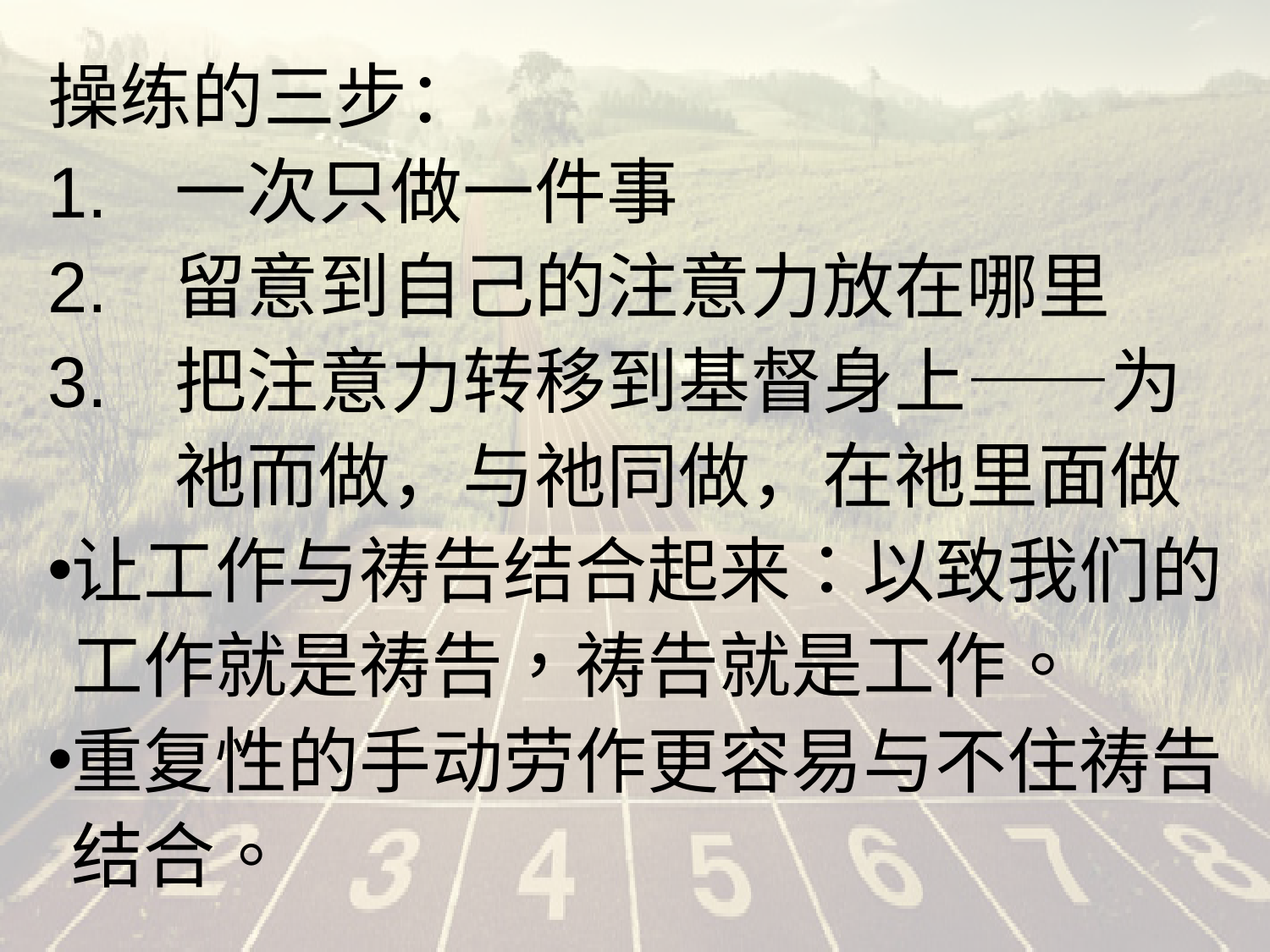

#
操练的三步：
一次只做一件事
留意到自己的注意力放在哪里
把注意力转移到基督身上——为祂而做，与祂同做，在祂里面做
让工作与祷告结合起来：以致我们的工作就是祷告，祷告就是工作。
重复性的手动劳作更容易与不住祷告结合。